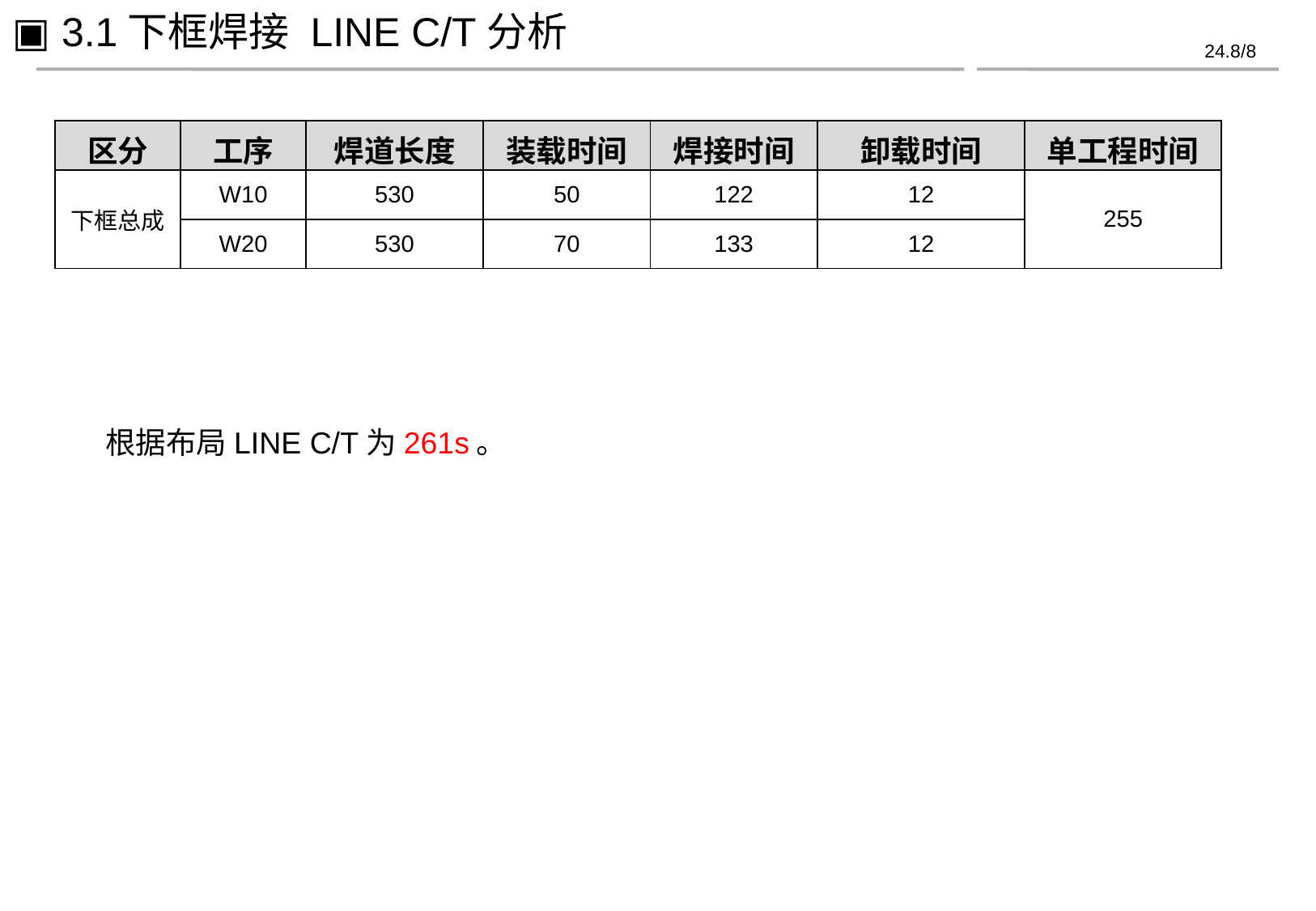

▣ 3.1下框焊接 LINE C/T分析
| 区分 | 工序 | 焊道长度 | 装载时间 | 焊接时间 | 卸载时间 | 单工程时间 |
| --- | --- | --- | --- | --- | --- | --- |
| 下框总成 | W10 | 530 | 50 | 122 | 12 | 255 |
|  | W20 | 530 | 70 | 133 | 12 | 158 |
根据布局LINE C/T为261s。